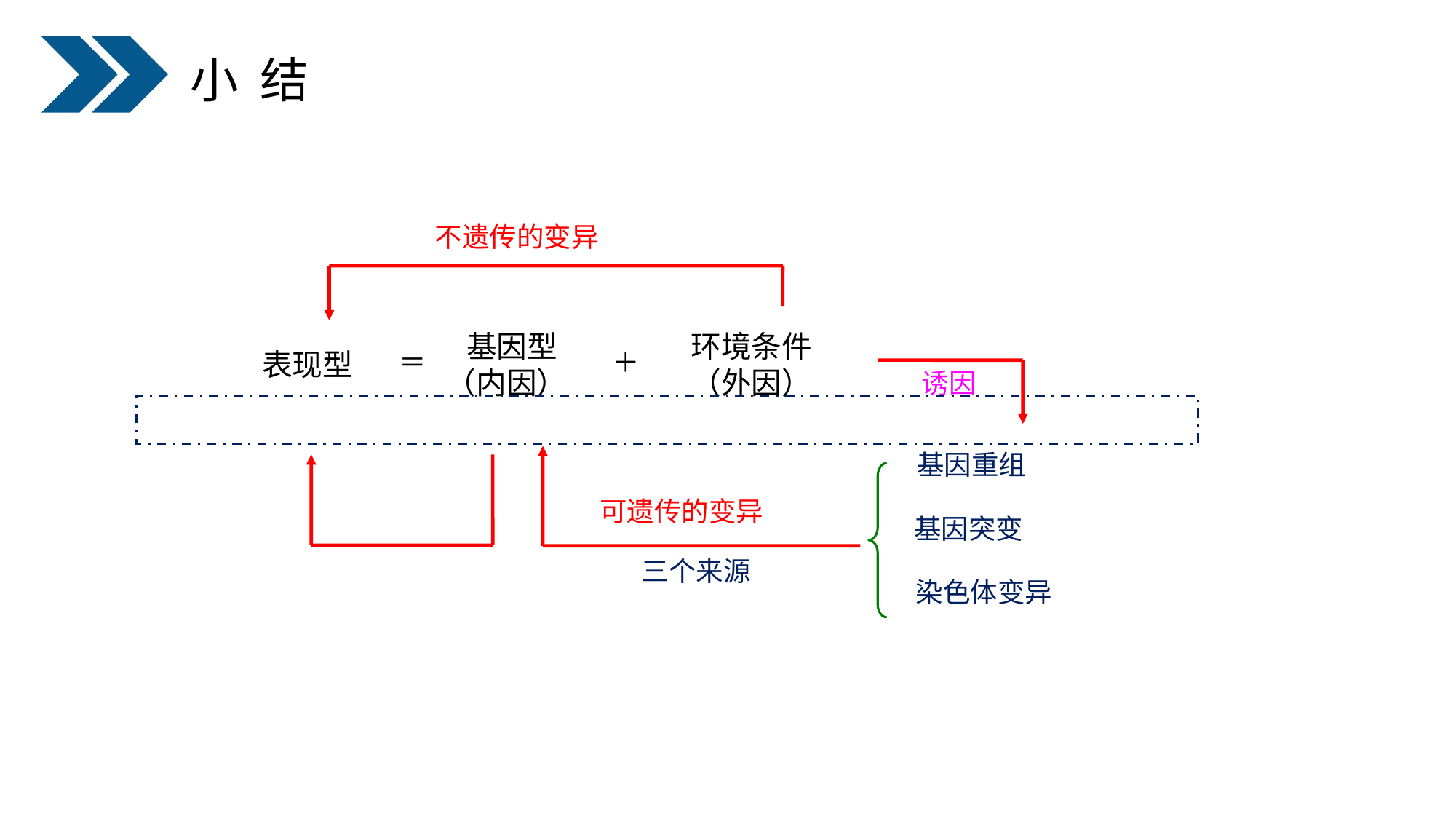

小  结
不遗传的变异

  基因型
（内因）
环境条件
（外因）
表现型
＝
＋

诱因

基因重组

可遗传的变异
基因突变
三个来源
染色体变异